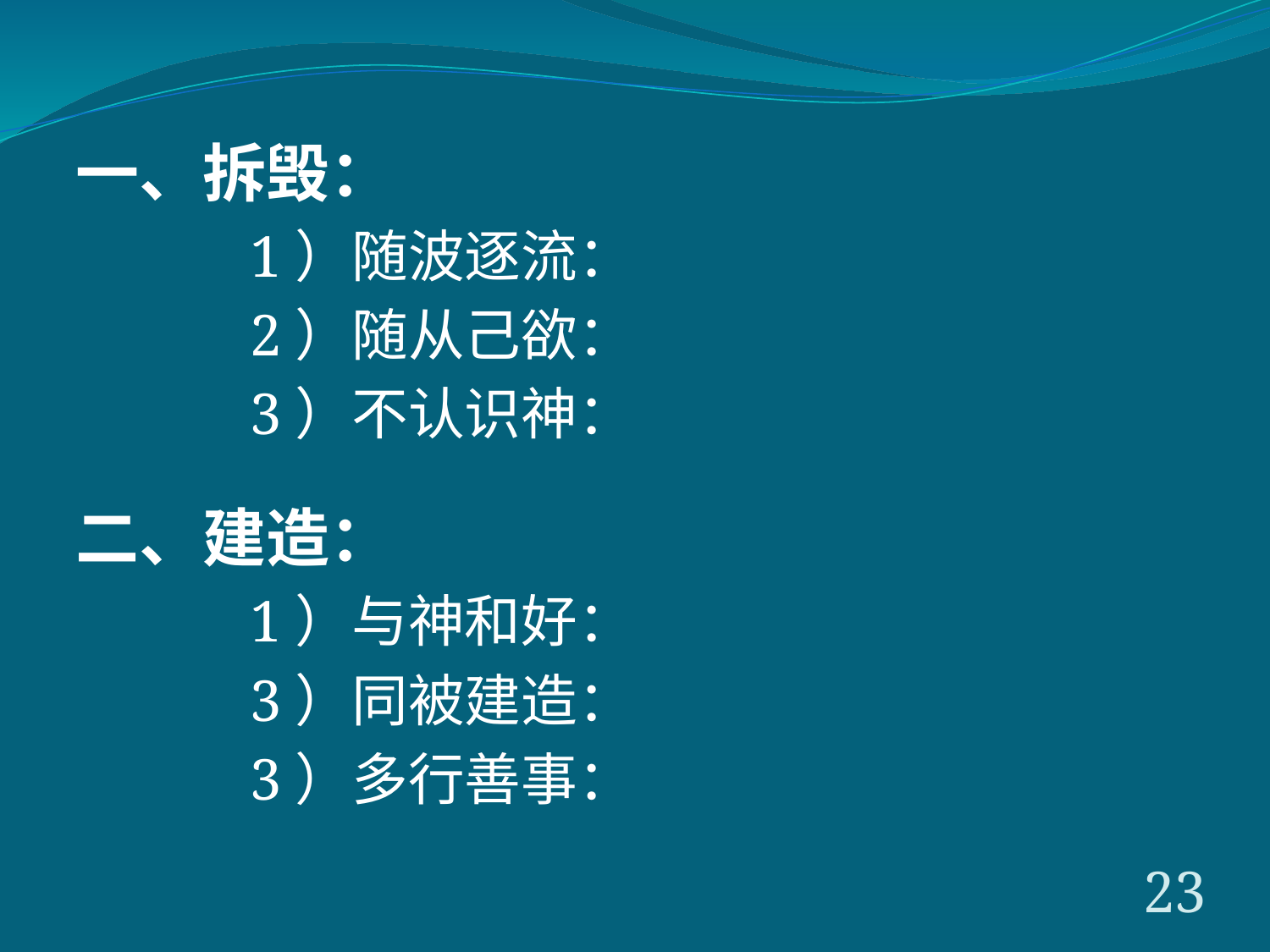

一、拆毁：
1）随波逐流：
2）随从己欲：
3）不认识神：

二、建造：
1）与神和好：
3）同被建造：
3）多行善事：

23